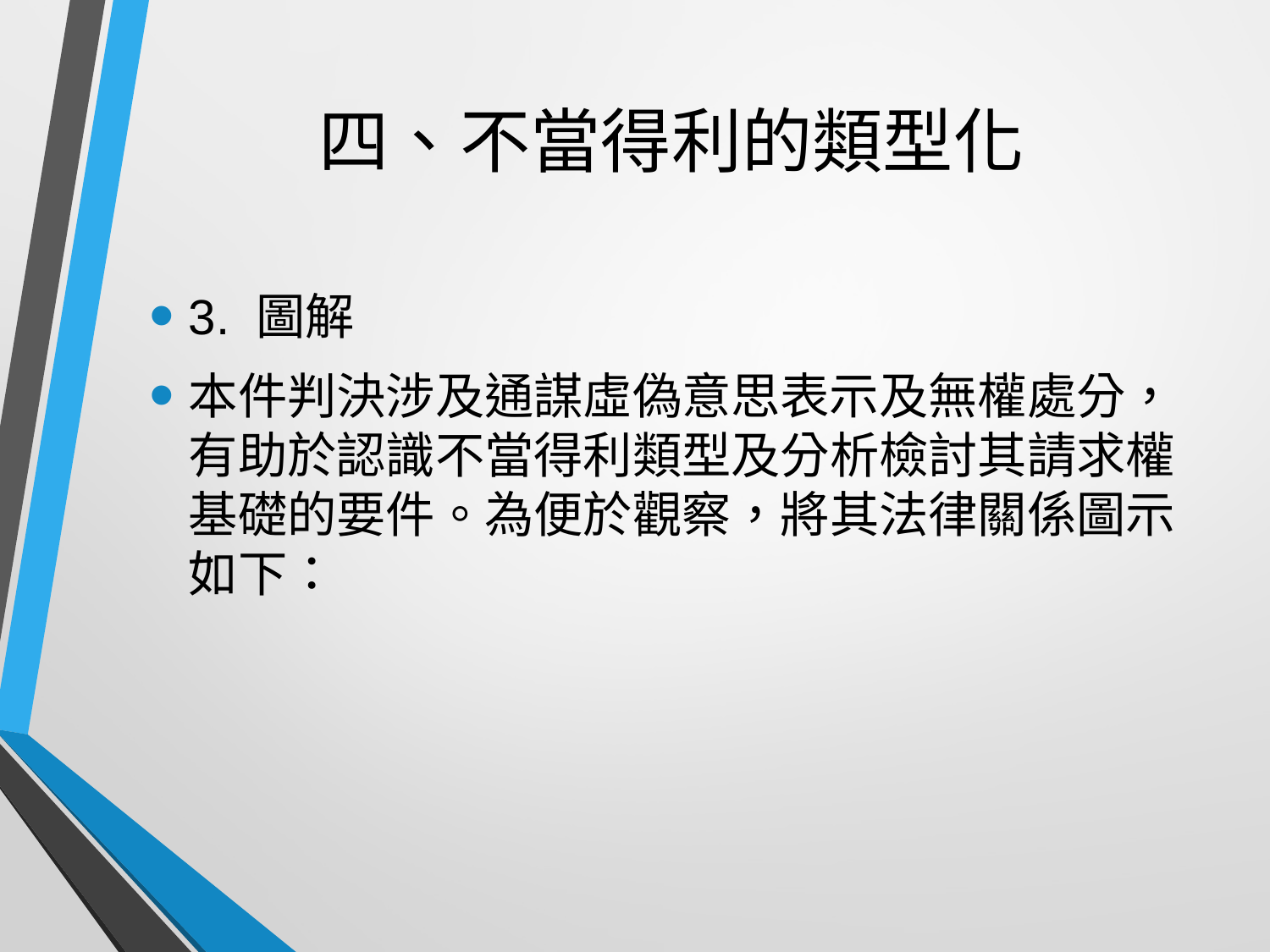

# 四、不當得利的類型化
3. 圖解
本件判決涉及通謀虛偽意思表示及無權處分，有助於認識不當得利類型及分析檢討其請求權基礎的要件。為便於觀察，將其法律關係圖示如下：